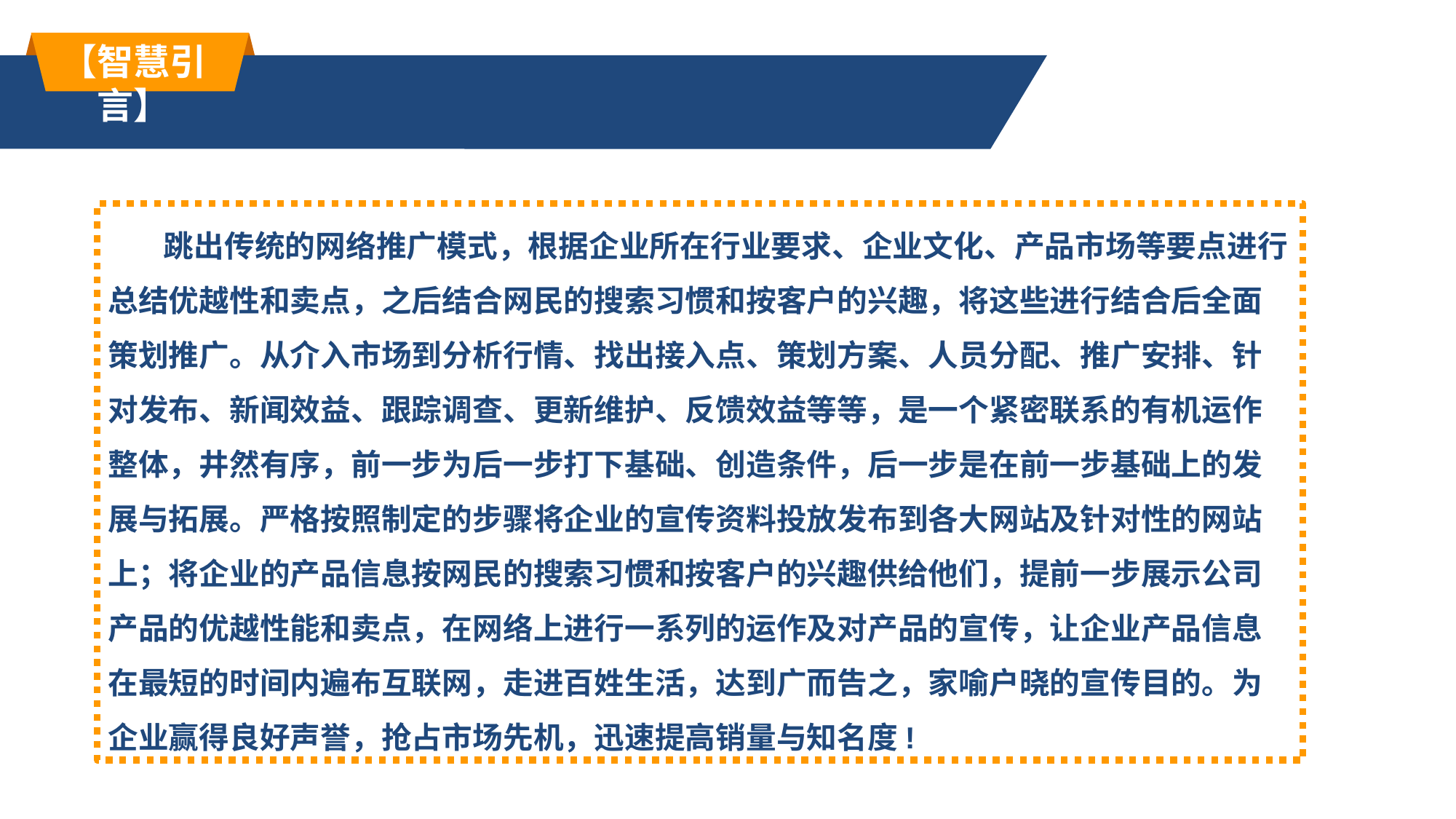

【智慧引言】

       跳出传统的网络推广模式，根据企业所在行业要求、企业文化、产品市场等要点进行总结优越性和卖点，之后结合网民的搜索习惯和按客户的兴趣，将这些进行结合后全面策划推广。从介入市场到分析行情、找出接入点、策划方案、人员分配、推广安排、针对发布、新闻效益、跟踪调查、更新维护、反馈效益等等，是一个紧密联系的有机运作整体，井然有序，前一步为后一步打下基础、创造条件，后一步是在前一步基础上的发展与拓展。严格按照制定的步骤将企业的宣传资料投放发布到各大网站及针对性的网站上；将企业的产品信息按网民的搜索习惯和按客户的兴趣供给他们，提前一步展示公司产品的优越性能和卖点，在网络上进行一系列的运作及对产品的宣传，让企业产品信息在最短的时间内遍布互联网，走进百姓生活，达到广而告之，家喻户晓的宣传目的。为企业赢得良好声誉，抢占市场先机，迅速提高销量与知名度!